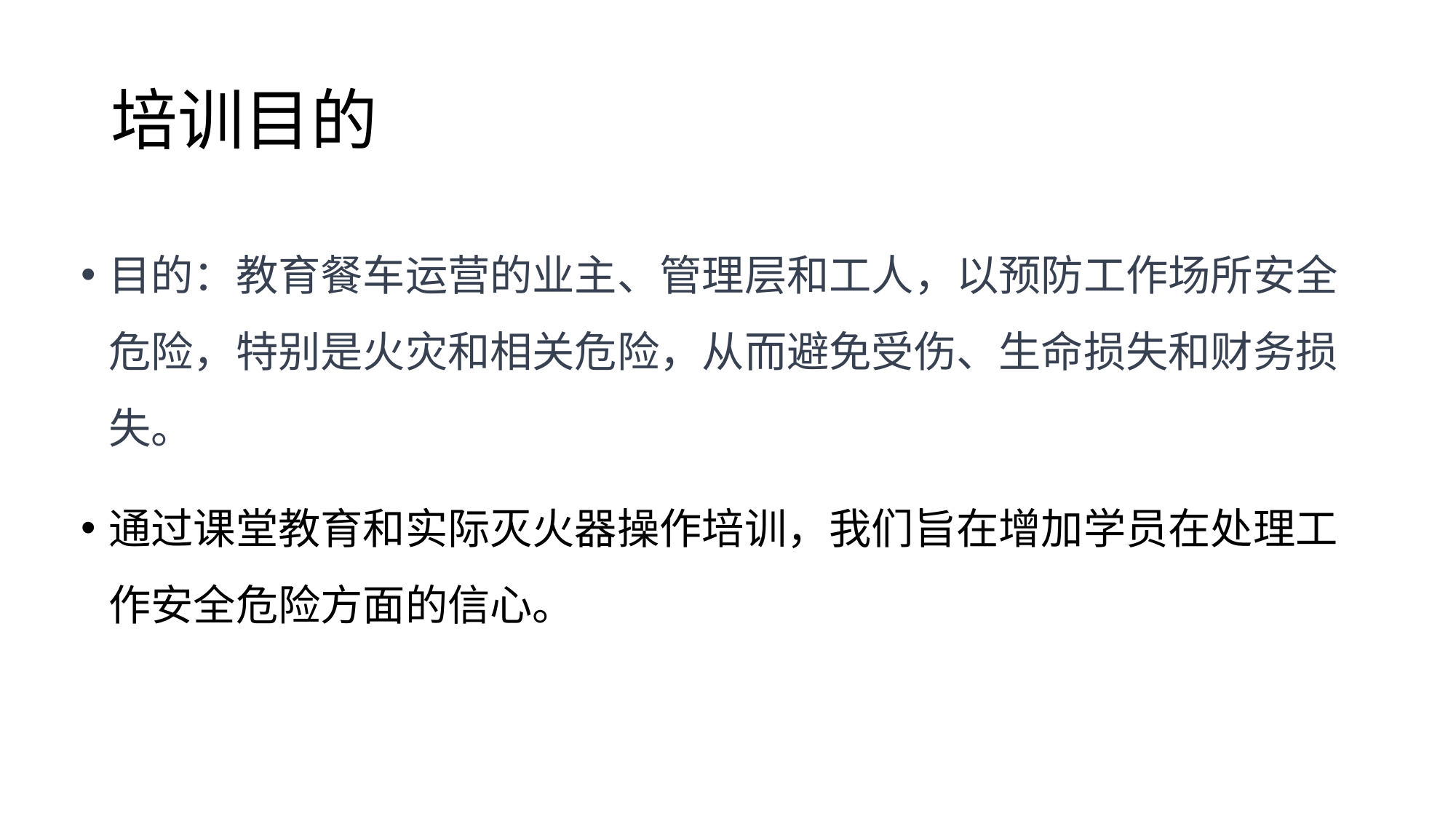

# 培训目的
目的：教育餐车运营的业主、管理层和工人，以预防工作场所安全危险，特别是火灾和相关危险，从而避免受伤、生命损失和财务损失。
通过课堂教育和实际灭火器操作培训，我们旨在增加学员在处理工作安全危险方面的信心。